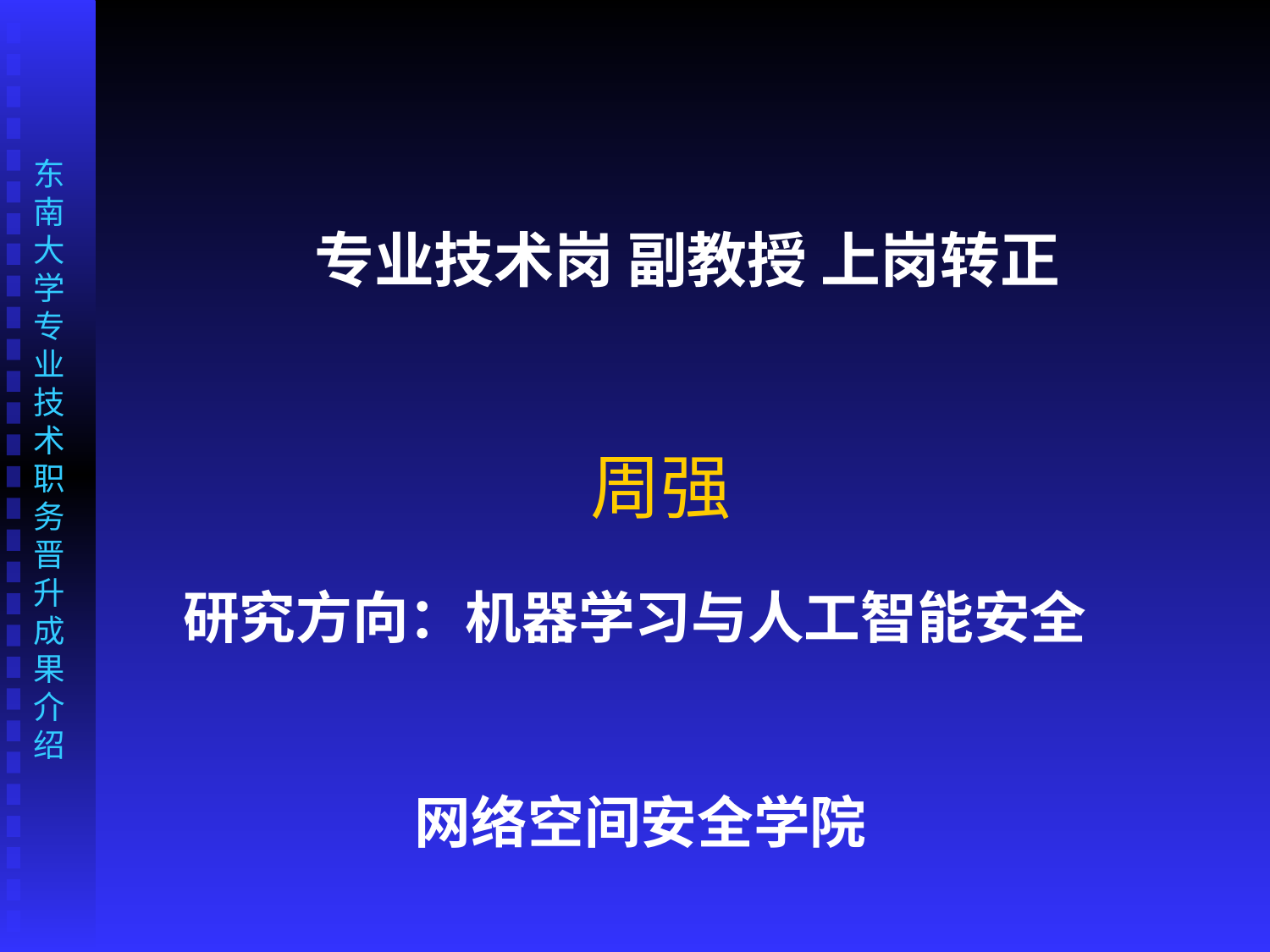

专业技术岗 副教授 上岗转正
周强
研究方向：机器学习与人工智能安全
# 网络空间安全学院